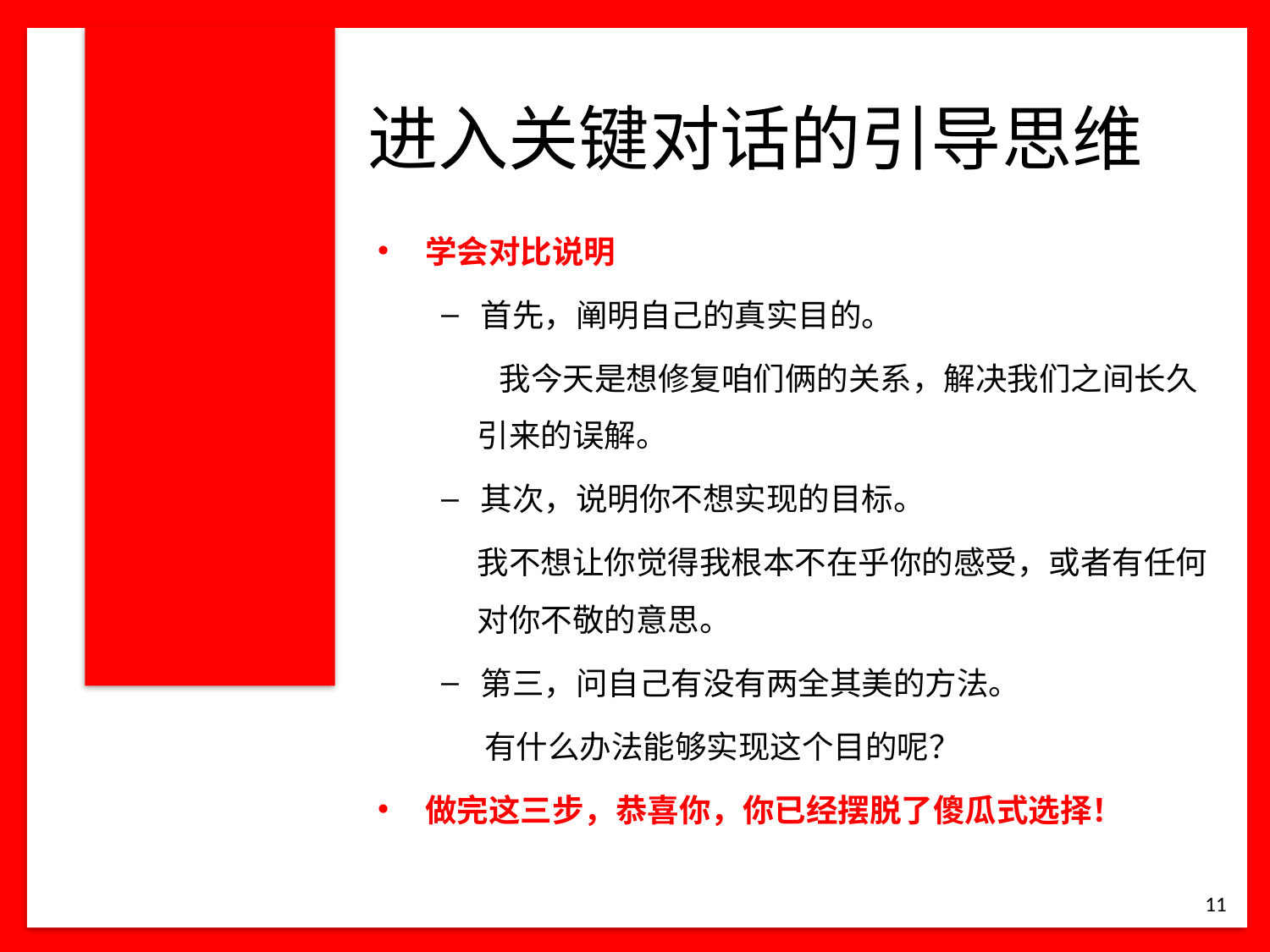

# 进入关键对话的引导思维
学会对比说明
首先，阐明自己的真实目的。
  我今天是想修复咱们俩的关系，解决我们之间长久引来的误解。
其次，说明你不想实现的目标。
我不想让你觉得我根本不在乎你的感受，或者有任何对你不敬的意思。
第三，问自己有没有两全其美的方法。
     有什么办法能够实现这个目的呢？
做完这三步，恭喜你，你已经摆脱了傻瓜式选择！